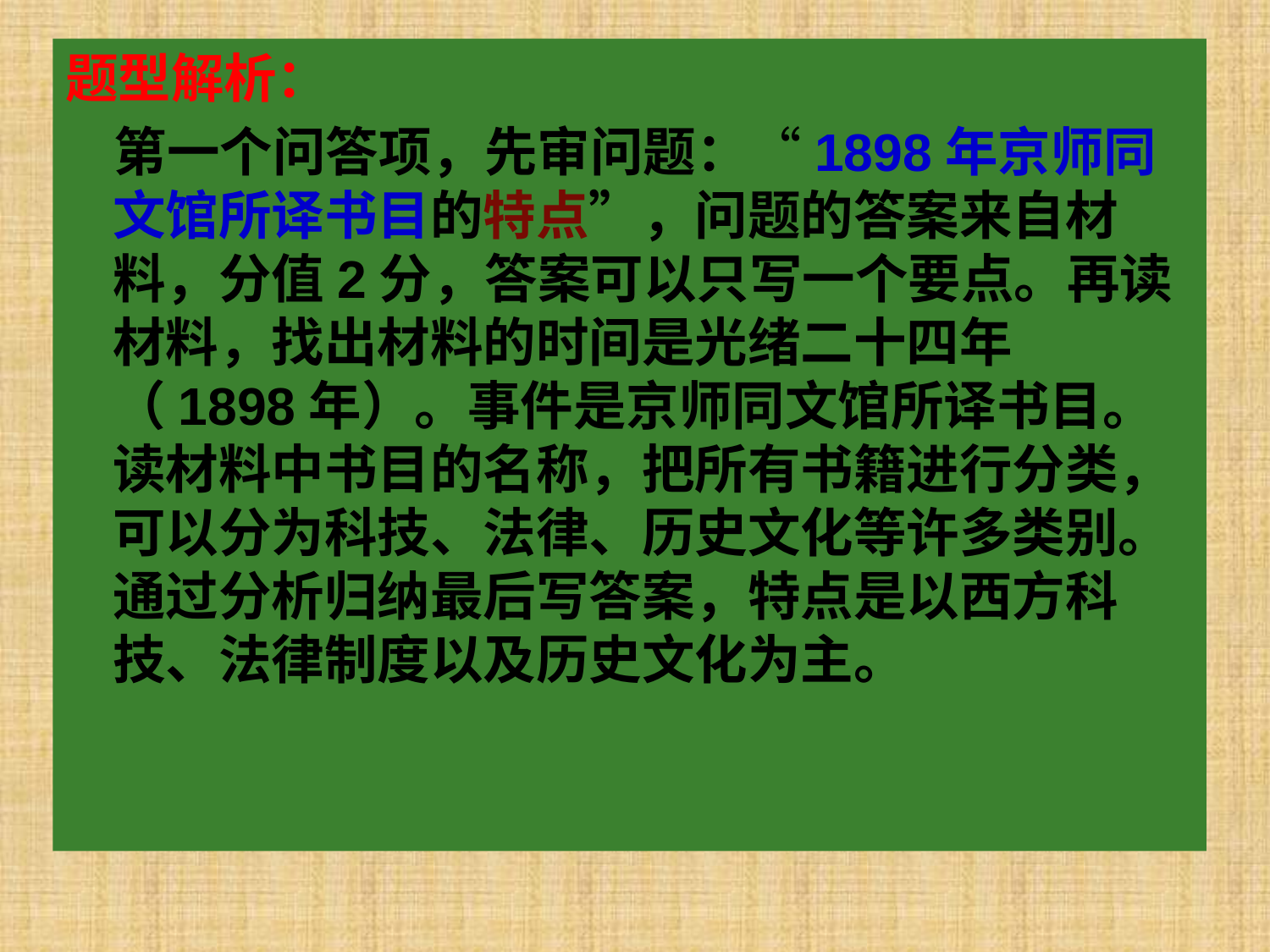

题型解析：
   第一个问答项，先审问题：“1898年京师同文馆所译书目的特点”，问题的答案来自材料，分值2分，答案可以只写一个要点。再读材料，找出材料的时间是光绪二十四年（1898年）。事件是京师同文馆所译书目。读材料中书目的名称，把所有书籍进行分类，可以分为科技、法律、历史文化等许多类别。通过分析归纳最后写答案，特点是以西方科技、法律制度以及历史文化为主。
#